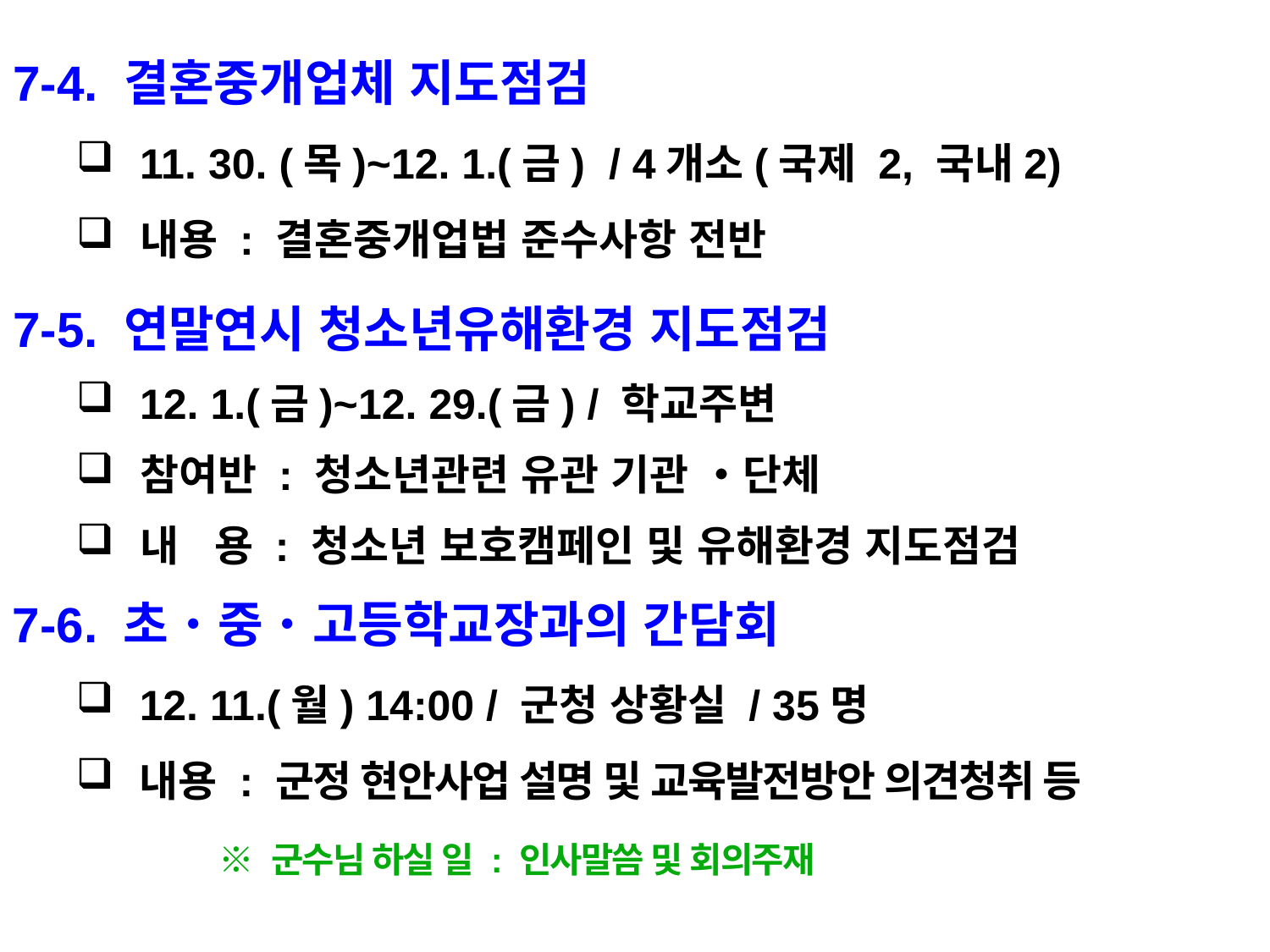

7-4. 결혼중개업체 지도점검
11. 30. (목)~12. 1.(금)  / 4개소(국제 2, 국내2)
내용 : 결혼중개업법 준수사항 전반
7-5. 연말연시 청소년유해환경 지도점검
12. 1.(금)~12. 29.(금) / 학교주변
참여반 : 청소년관련 유관 기관 ‧단체
내   용 : 청소년 보호캠페인 및 유해환경 지도점검

7-6. 초‧중‧고등학교장과의 간담회
12. 11.(월) 14:00 / 군청 상황실 / 35명
내용 : 군정 현안사업 설명 및 교육발전방안 의견청취 등
              ※ 군수님 하실 일 : 인사말씀 및 회의주재